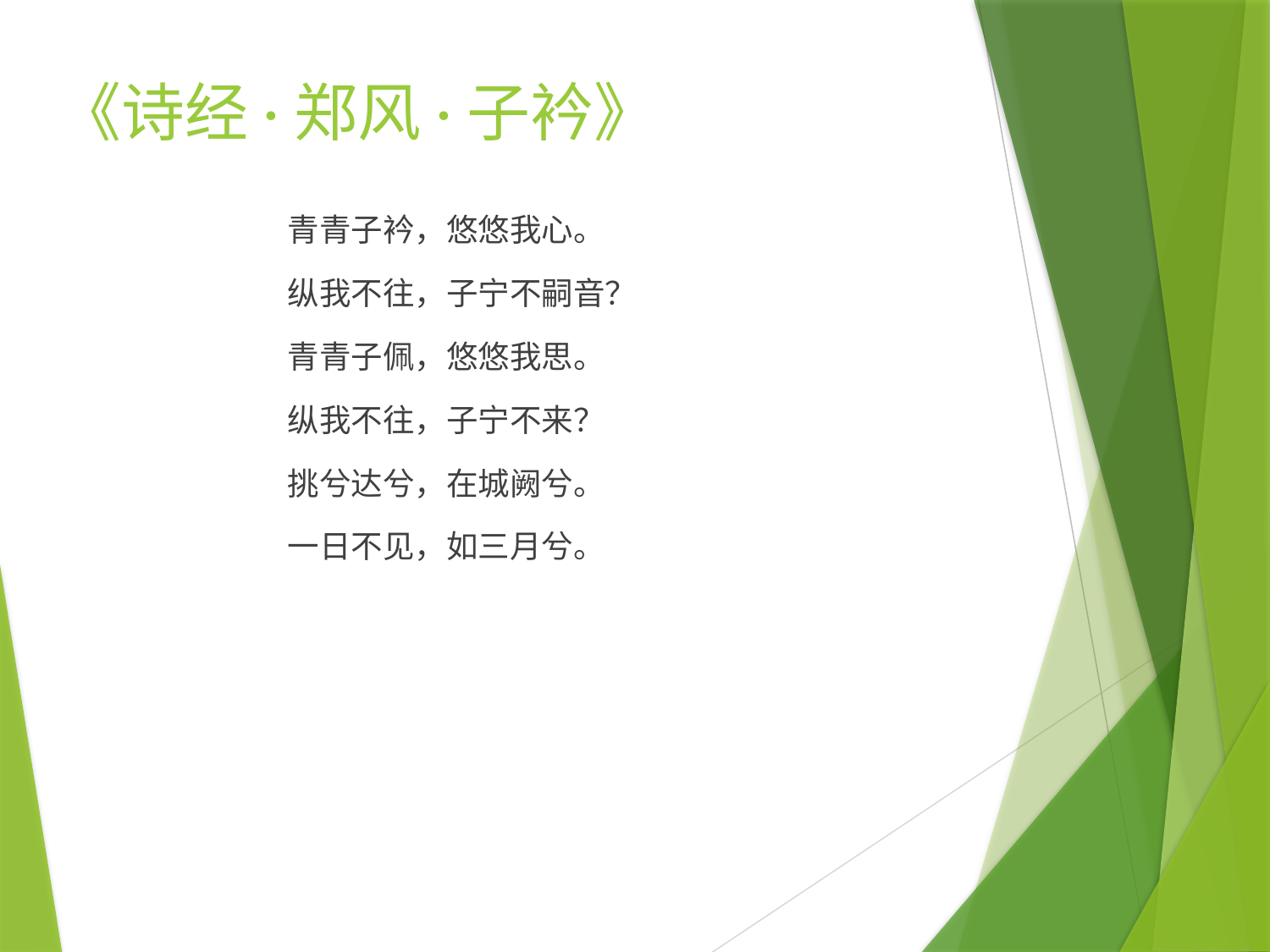

# 《诗经·郑风·子衿》
青青子衿，悠悠我心。
纵我不往，子宁不嗣音？
青青子佩，悠悠我思。
纵我不往，子宁不来？
挑兮达兮，在城阙兮。
一日不见，如三月兮。